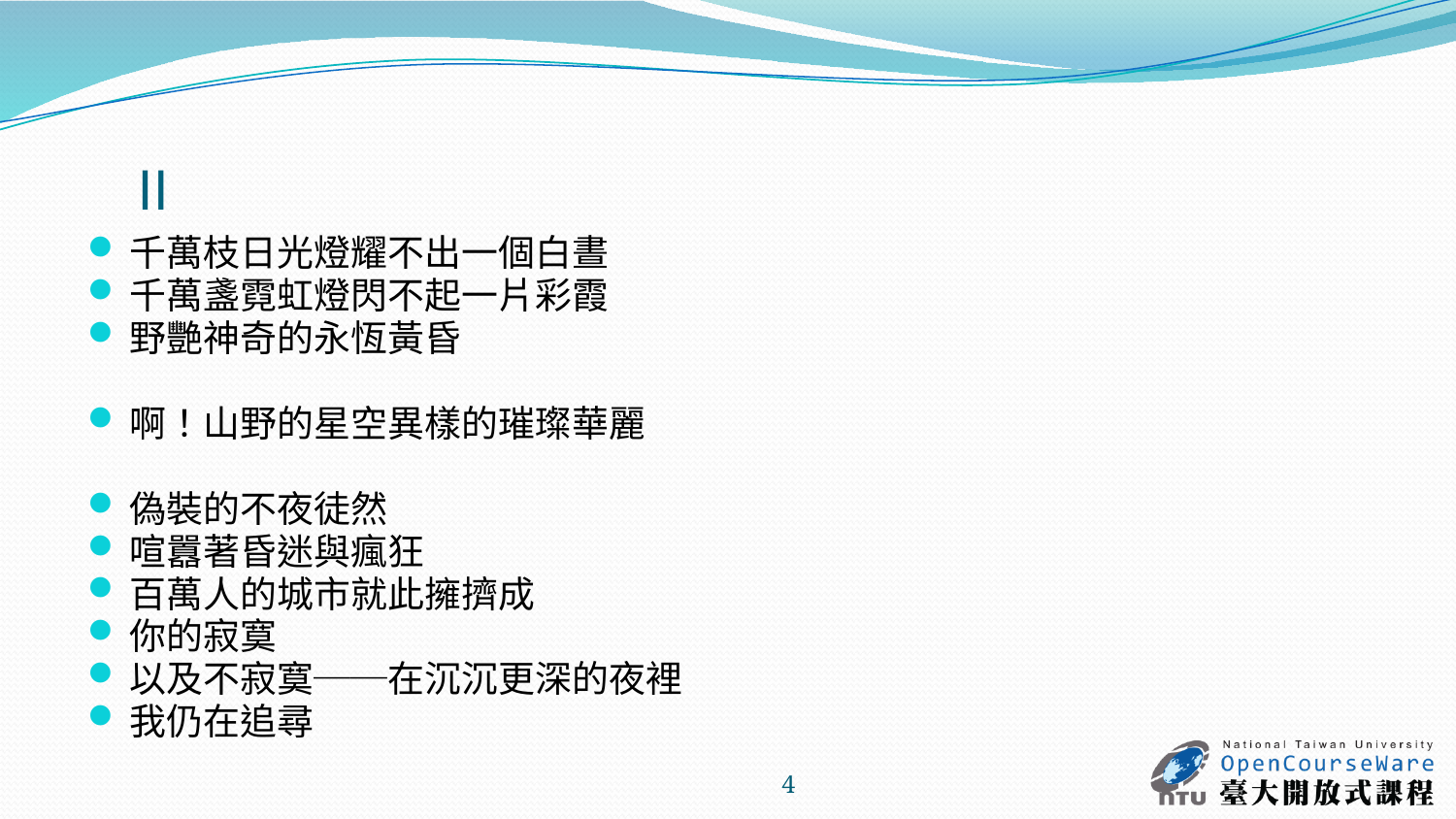

# Ⅱ
千萬枝日光燈耀不出一個白晝
千萬盞霓虹燈閃不起一片彩霞
野艷神奇的永恆黃昏

啊！山野的星空異樣的璀璨華麗

偽裝的不夜徒然
喧囂著昏迷與瘋狂
百萬人的城市就此擁擠成
你的寂寞
以及不寂寞──在沉沉更深的夜裡
我仍在追尋

4